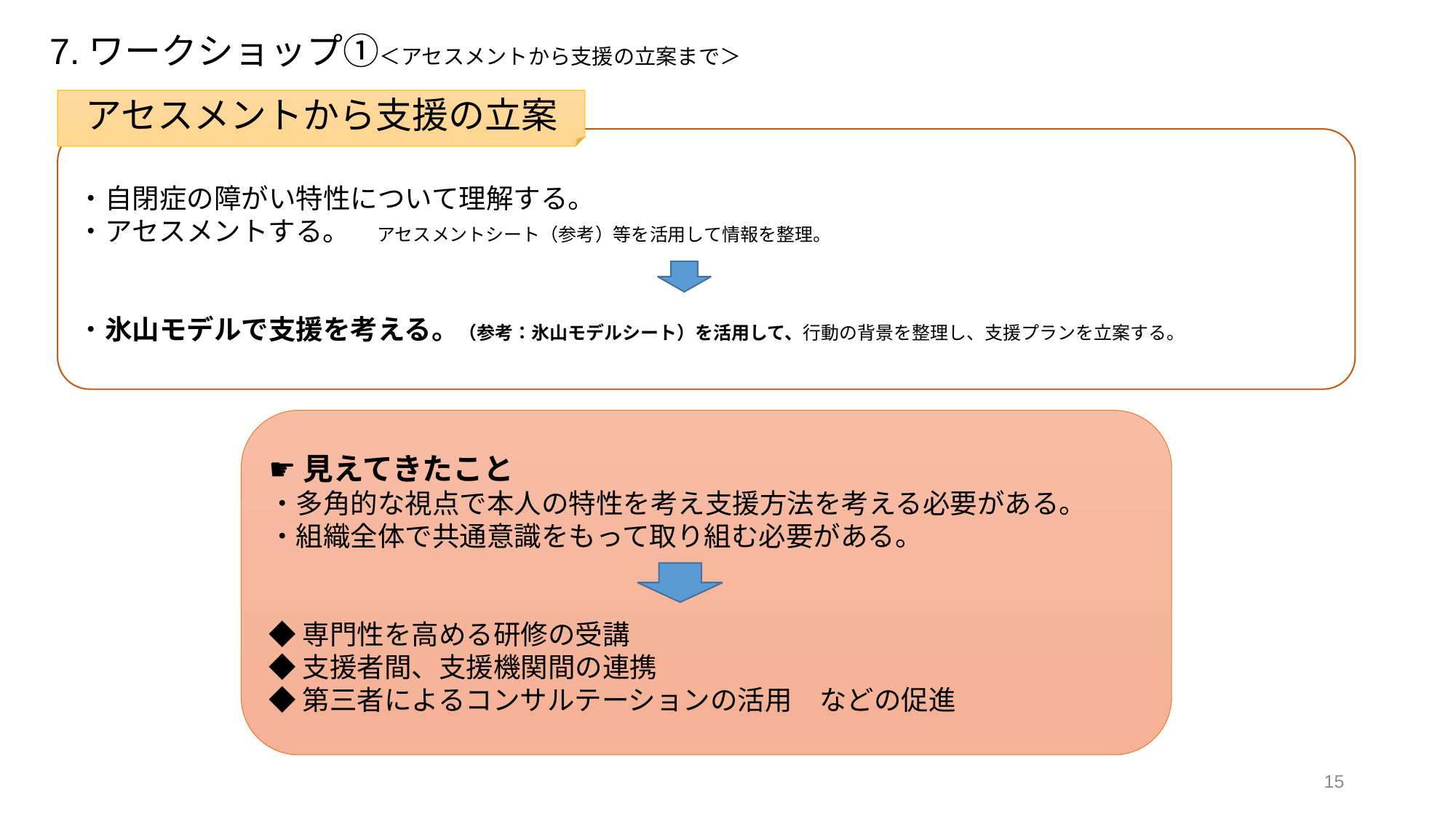

7.ワークショップ①＜アセスメントから支援の立案まで＞
アセスメントから支援の立案
・自閉症の障がい特性について理解する。
・アセスメントする。　アセスメントシート（参考）等を活用して情報を整理。

・氷山モデルで支援を考える。（参考：氷山モデルシート）を活用して、行動の背景を整理し、支援プランを立案する。

☛見えてきたこと
・多角的な視点で本人の特性を考え支援方法を考える必要がある。
・組織全体で共通意識をもって取り組む必要がある。

◆専門性を高める研修の受講
◆支援者間、支援機関間の連携
◆第三者によるコンサルテーションの活用　などの促進

15